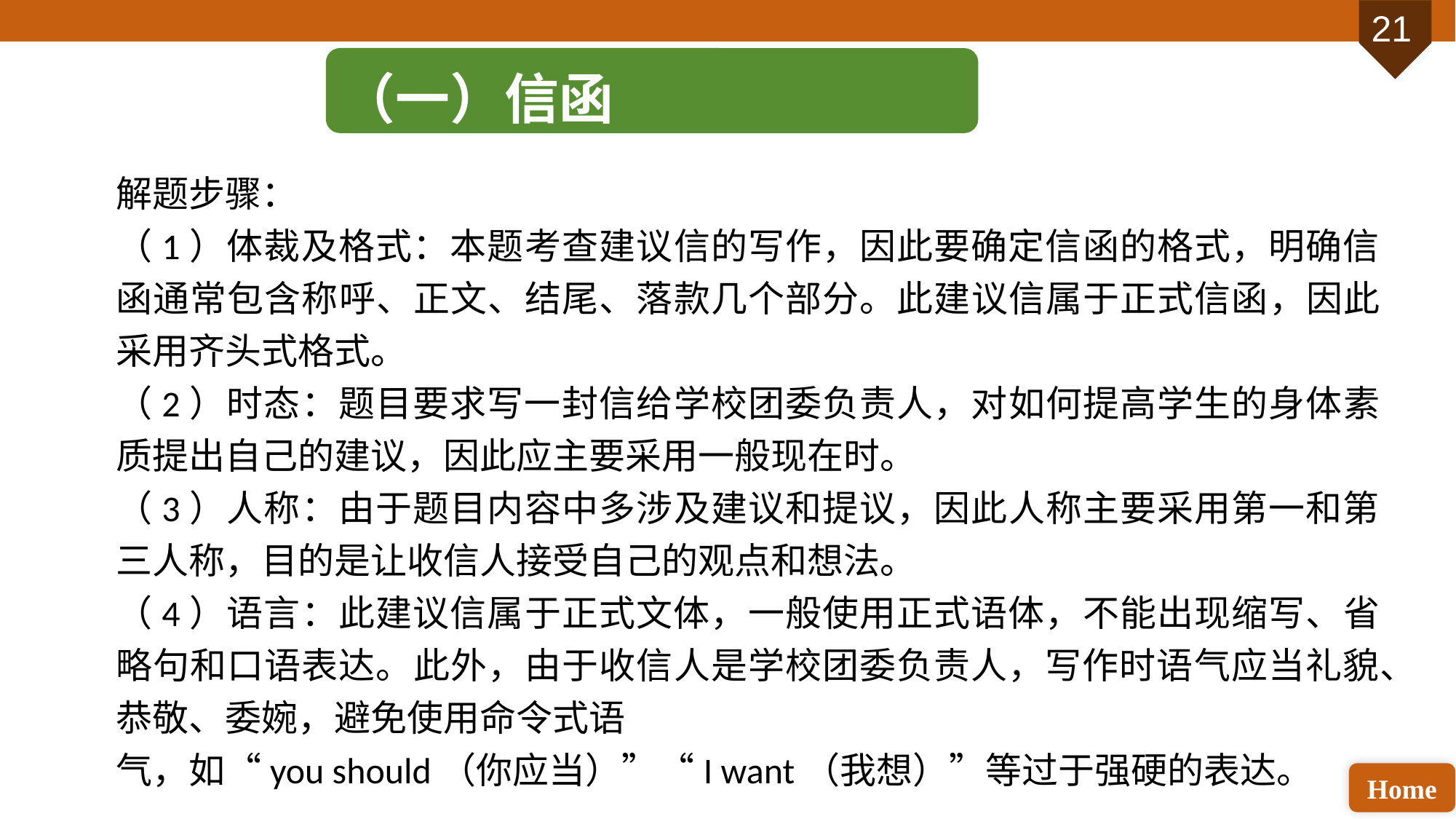

（一）信函
解题步骤：
（1）体裁及格式：本题考查建议信的写作，因此要确定信函的格式，明确信函通常包含称呼、正文、结尾、落款几个部分。此建议信属于正式信函，因此采用齐头式格式。
（2）时态：题目要求写一封信给学校团委负责人，对如何提高学生的身体素质提出自己的建议，因此应主要采用一般现在时。
（3）人称：由于题目内容中多涉及建议和提议，因此人称主要采用第一和第三人称，目的是让收信人接受自己的观点和想法。
（4）语言：此建议信属于正式文体，一般使用正式语体，不能出现缩写、省略句和口语表达。此外，由于收信人是学校团委负责人，写作时语气应当礼貌、恭敬、委婉，避免使用命令式语
气，如“you should（你应当）”“I want（我想）”等过于强硬的表达。